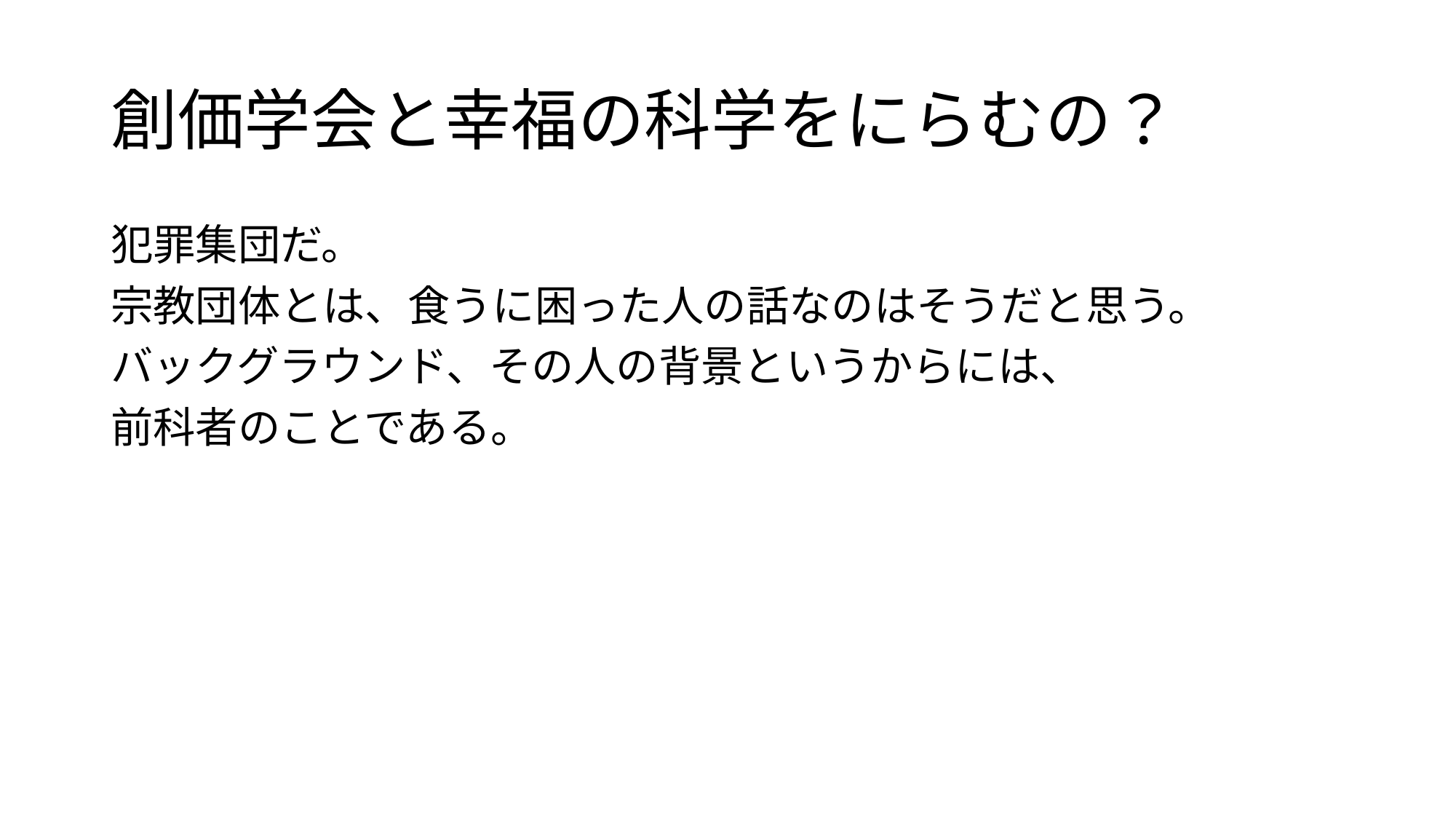

# 創価学会と幸福の科学をにらむの？
犯罪集団だ。
宗教団体とは、食うに困った人の話なのはそうだと思う。
バックグラウンド、その人の背景というからには、
前科者のことである。